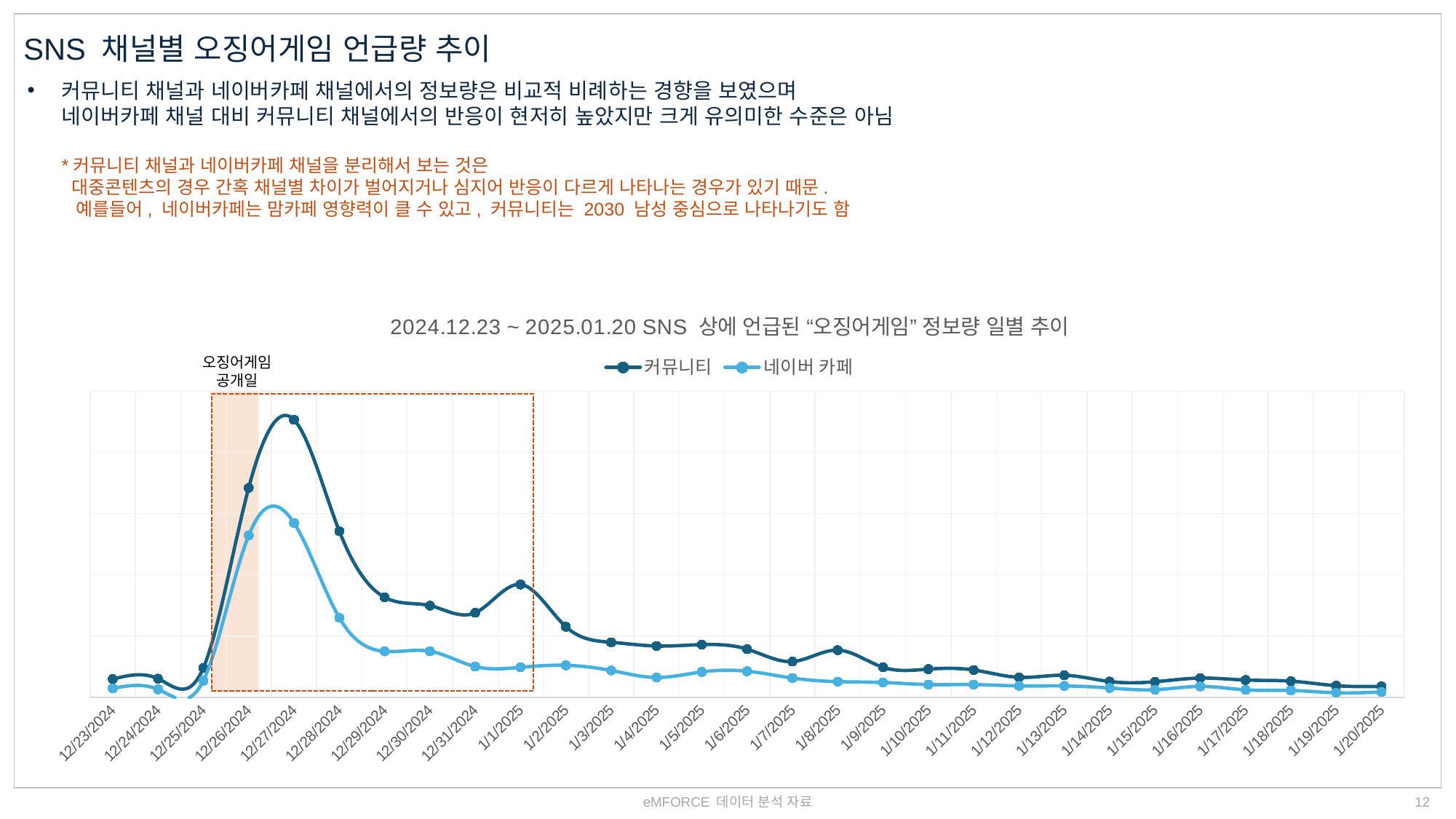

SNS 채널별 오징어게임 언급량 추이
커뮤니티 채널과 네이버카페 채널에서의 정보량은 비교적 비례하는 경향을 보였으며
네이버카페 채널 대비 커뮤니티 채널에서의 반응이 현저히 높았지만 크게 유의미한 수준은 아님
*커뮤니티 채널과 네이버카페 채널을 분리해서 보는 것은
  대중콘텐츠의 경우 간혹 채널별 차이가 벌어지거나 심지어 반응이 다르게 나타나는 경우가 있기 때문.
  예를들어, 네이버카페는 맘카페 영향력이 클 수 있고, 커뮤니티는 2030 남성 중심으로 나타나기도 함

[unsupported chart]

오징어게임
공개일

eMFORCE 데이터 분석 자료
12